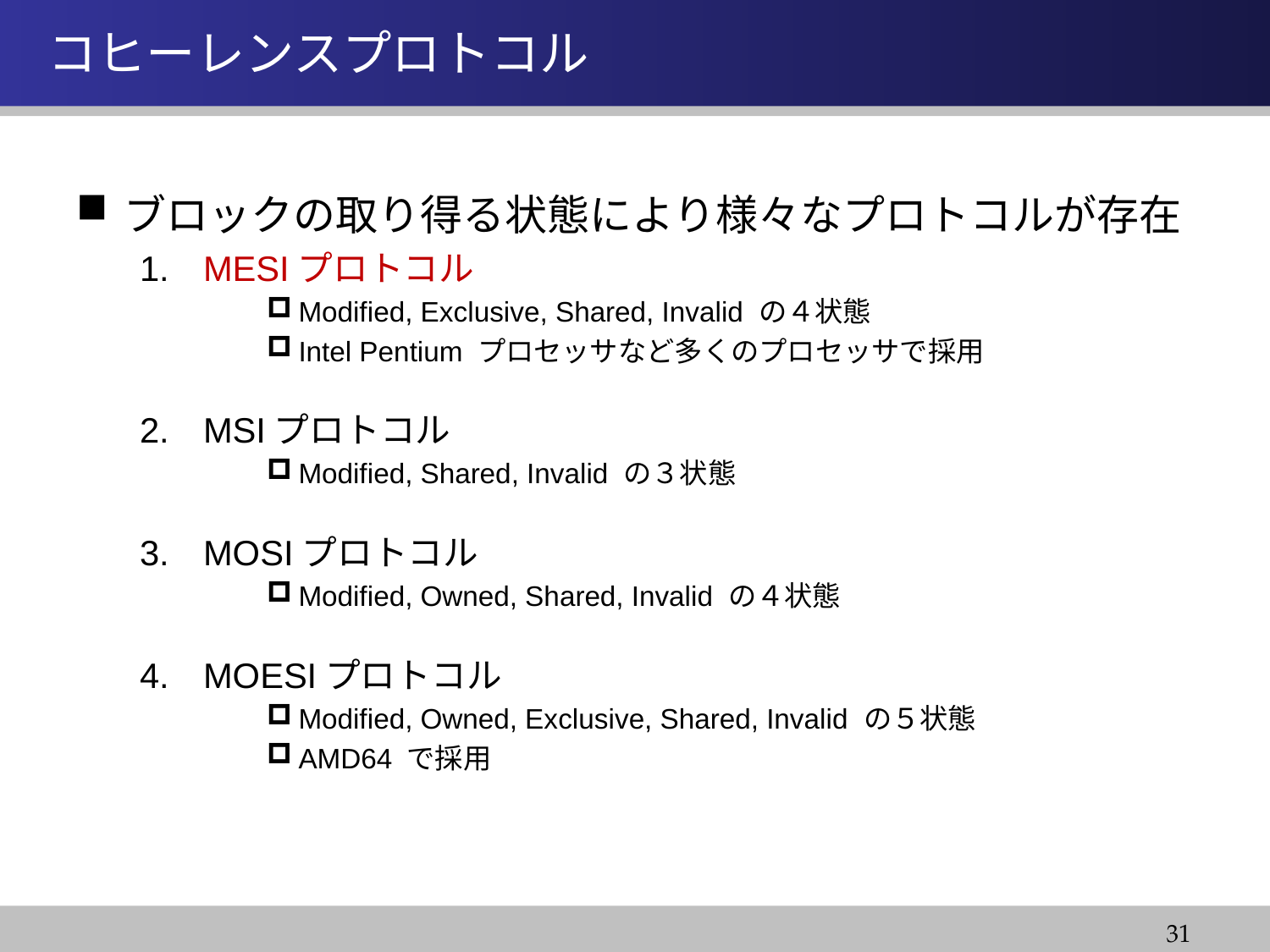

情報システム基盤学基礎１
# コヒーレンスプロトコル
ブロックの取り得る状態により様々なプロトコルが存在
MESIプロトコル
Modified, Exclusive, Shared, Invalid の４状態
Intel Pentium プロセッサなど多くのプロセッサで採用
MSIプロトコル
Modified, Shared, Invalid の３状態
MOSIプロトコル
Modified, Owned, Shared, Invalid の４状態
MOESIプロトコル
Modified, Owned, Exclusive, Shared, Invalid の５状態
AMD64 で採用
31